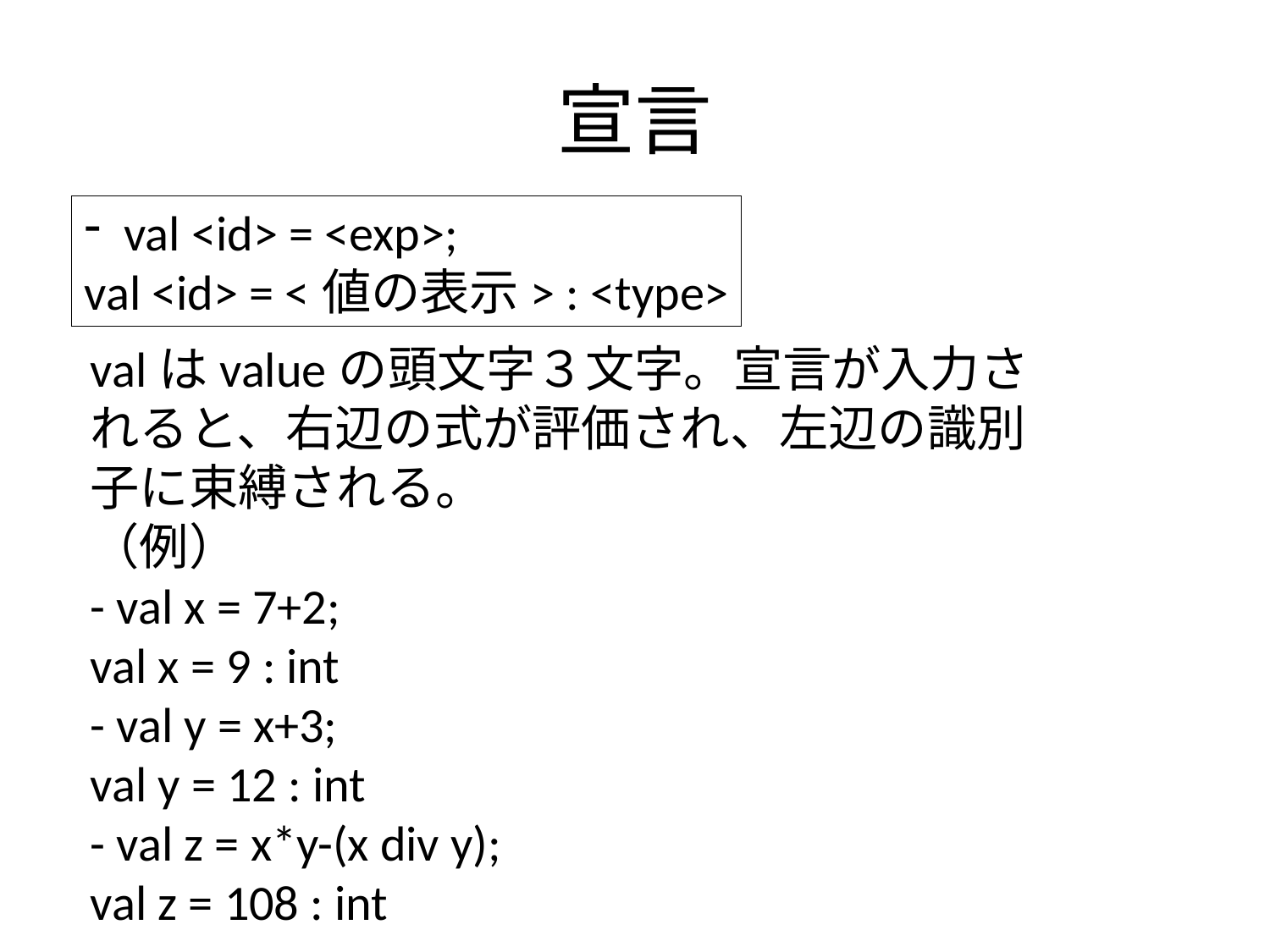

# 宣言
val <id> = <exp>;
val <id> = <値の表示> : <type>
valはvalueの頭文字３文字。宣言が入力されると、右辺の式が評価され、左辺の識別子に束縛される。
（例）
- val x = 7+2;
val x = 9 : int
- val y = x+3;
val y = 12 : int
- val z = x*y-(x div y);
val z = 108 : int